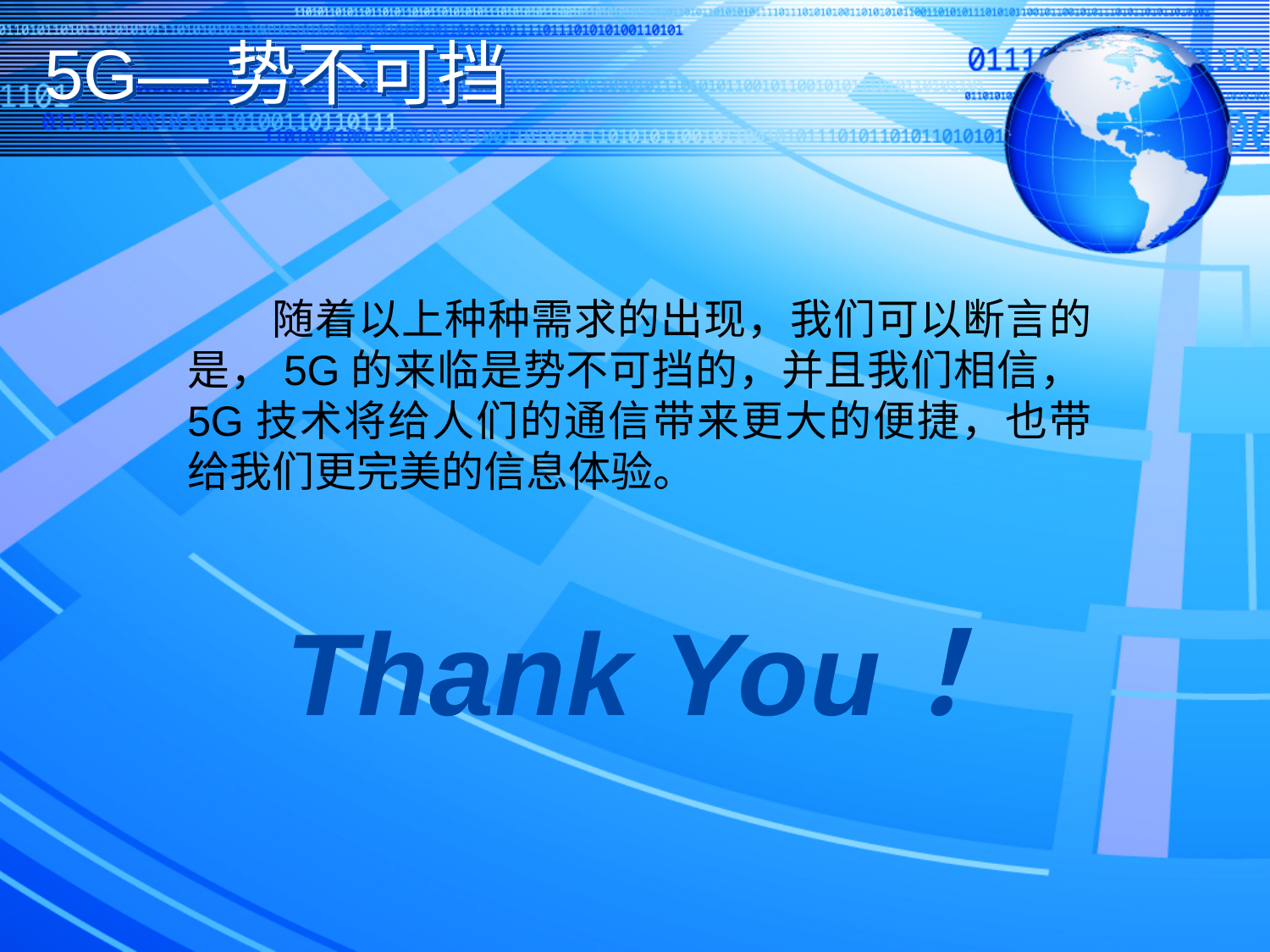

# 5G—势不可挡
       随着以上种种需求的出现，我们可以断言的是，5G的来临是势不可挡的，并且我们相信，5G技术将给人们的通信带来更大的便捷，也带给我们更完美的信息体验。
Thank You！